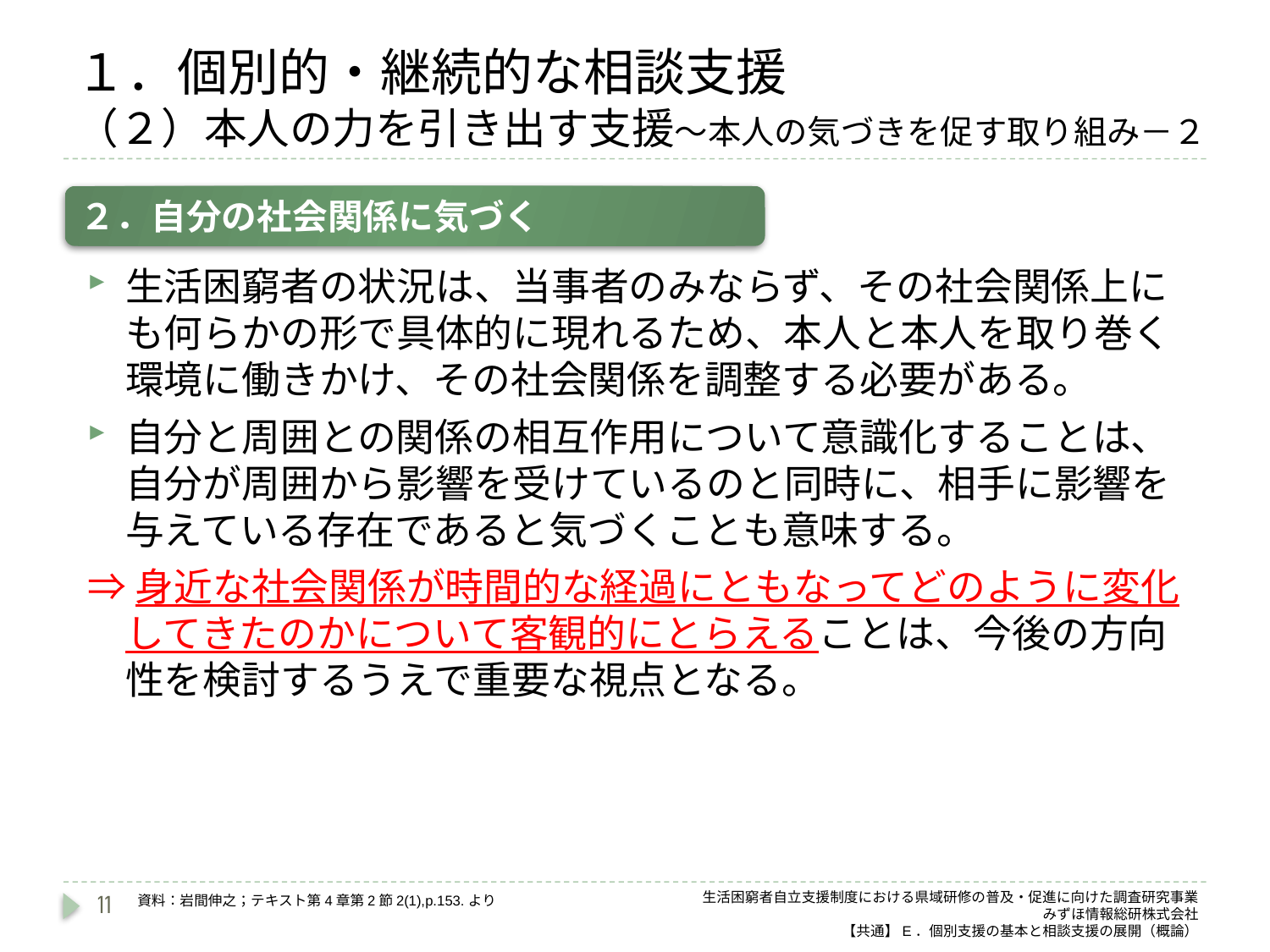

# １．個別的・継続的な相談支援 （２）本人の力を引き出す支援～本人の気づきを促す取り組み－２
２．自分の社会関係に気づく
生活困窮者の状況は、当事者のみならず、その社会関係上にも何らかの形で具体的に現れるため、本人と本人を取り巻く環境に働きかけ、その社会関係を調整する必要がある。
自分と周囲との関係の相互作用について意識化することは、自分が周囲から影響を受けているのと同時に、相手に影響を与えている存在であると気づくことも意味する。
⇒身近な社会関係が時間的な経過にともなってどのように変化してきたのかについて客観的にとらえることは、今後の方向性を検討するうえで重要な視点となる。

11
生活困窮者自立支援制度における県域研修の普及・促進に向けた調査研究事業
みずほ情報総研株式会社
【共通】E．個別支援の基本と相談支援の展開（概論）

資料：岩間伸之；テキスト第4章第2節2(1),p.153.より